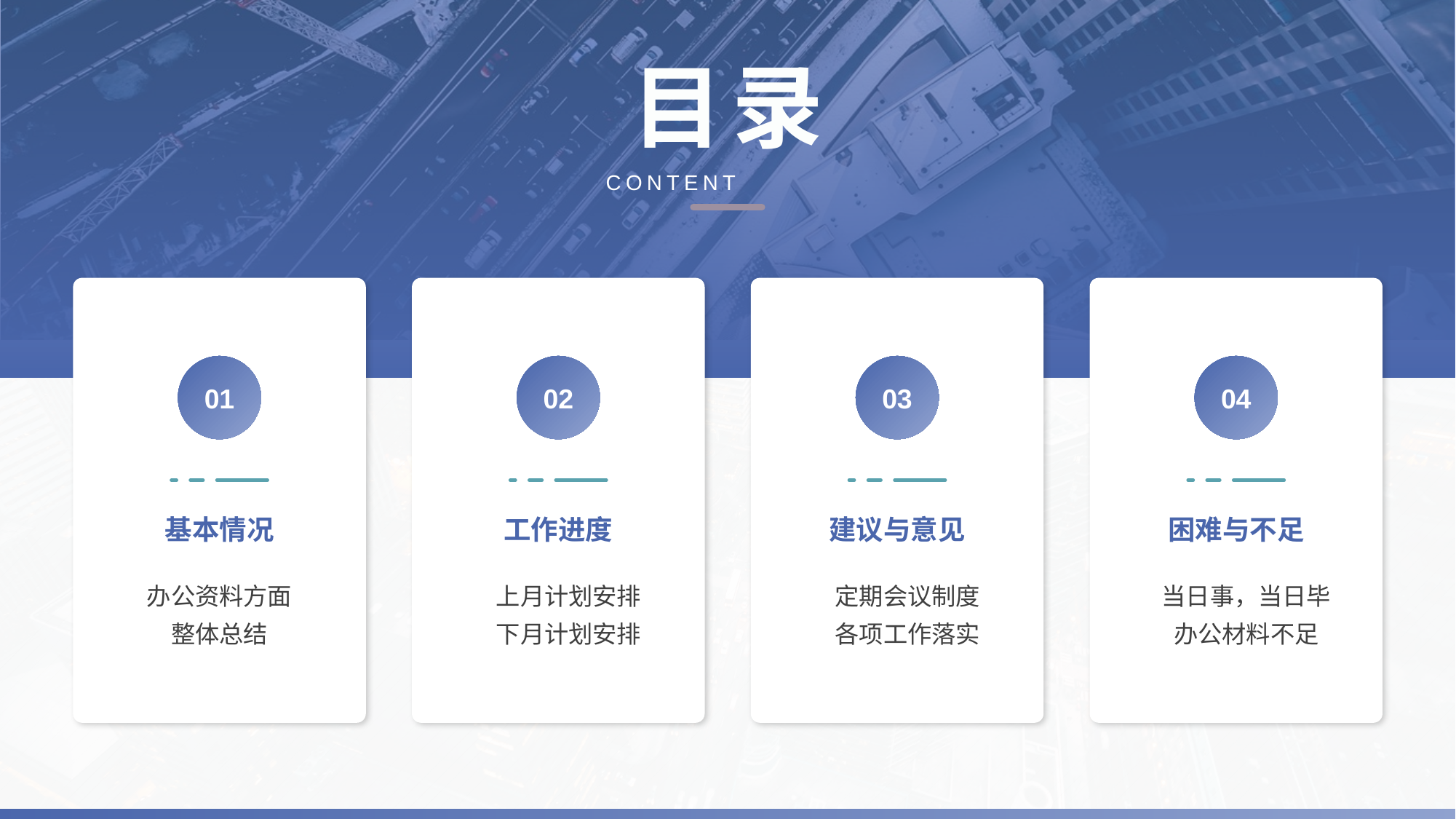

01
02
03
04
基本情况
工作进度
建议与意见
困难与不足
办公资料方面
整体总结
上月计划安排
下月计划安排
定期会议制度
各项工作落实
当日事，当日毕
办公材料不足